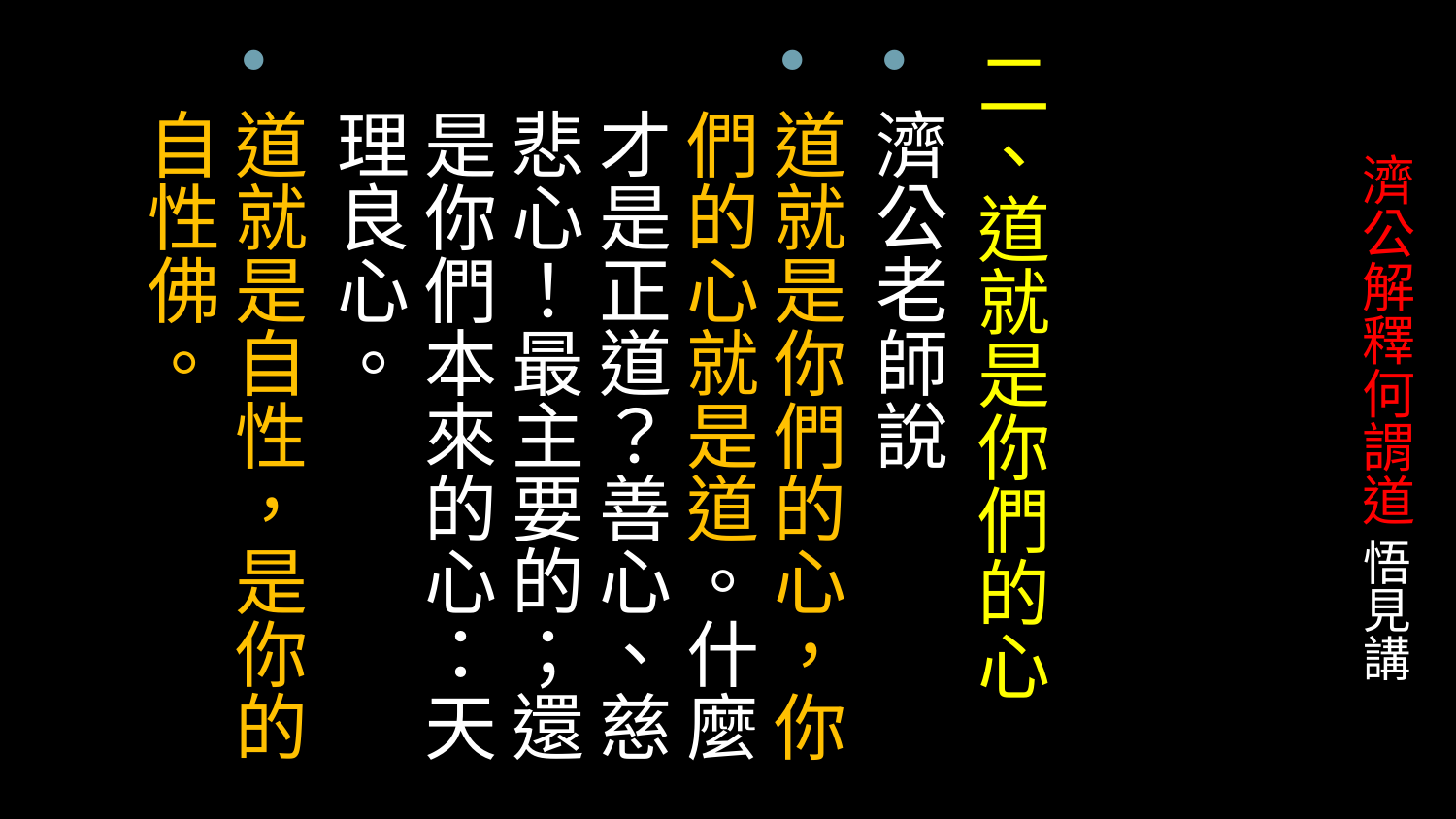

二、道就是你們的心
濟公老師說
道就是你們的心，你們的心就是道。什麼才是正道？善心、慈悲心！最主要的；還是你們本來的心：天理良心。
道就是自性，是你的自性佛。

# 濟公解釋何謂道 悟見講